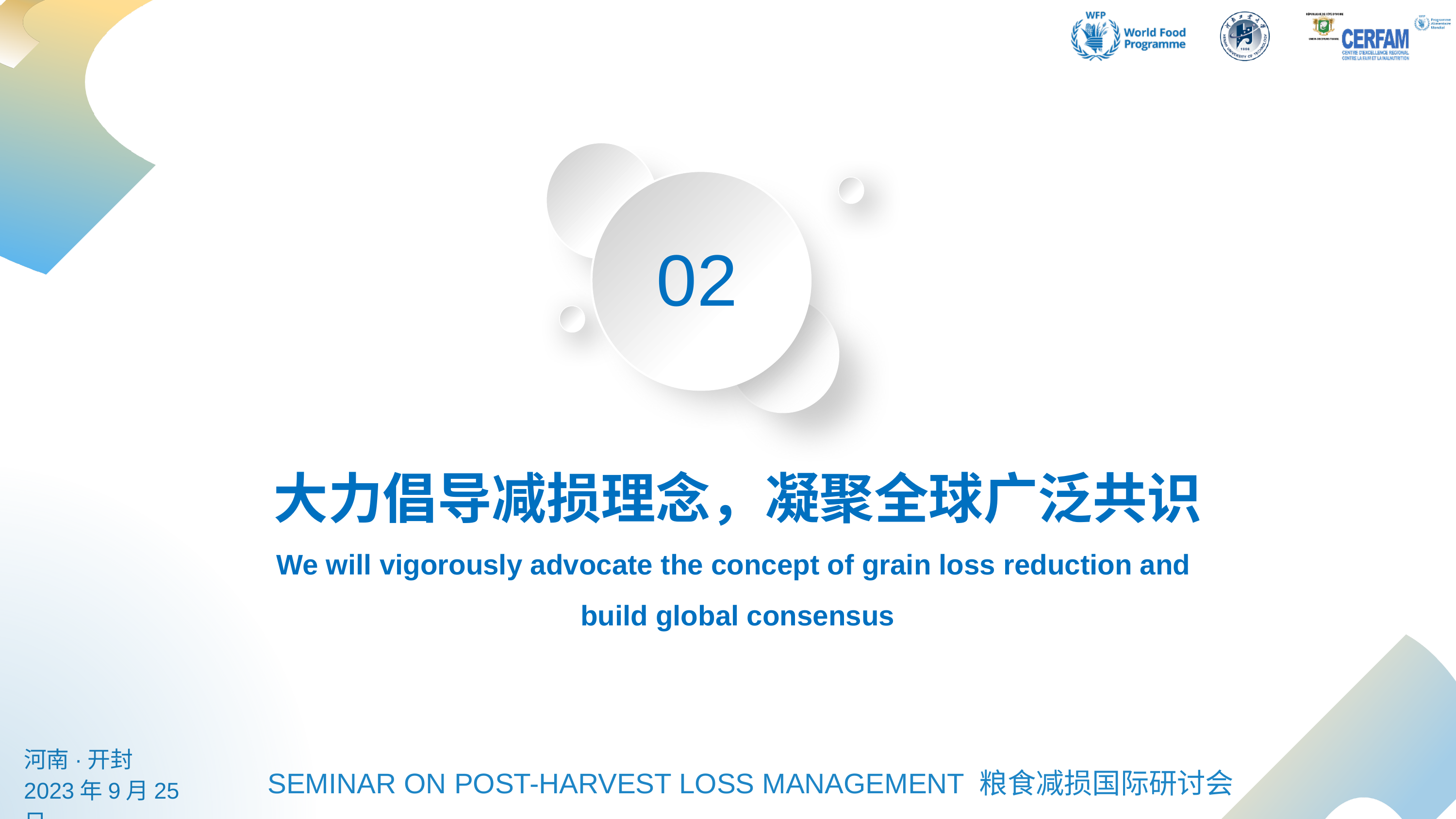

02

大力倡导减损理念，凝聚全球广泛共识
We will vigorously advocate the concept of grain loss reduction and
build global consensus

河南·开封
2023年9月25日
SEMINAR ON POST-HARVEST LOSS MANAGEMENT 粮食减损国际研讨会